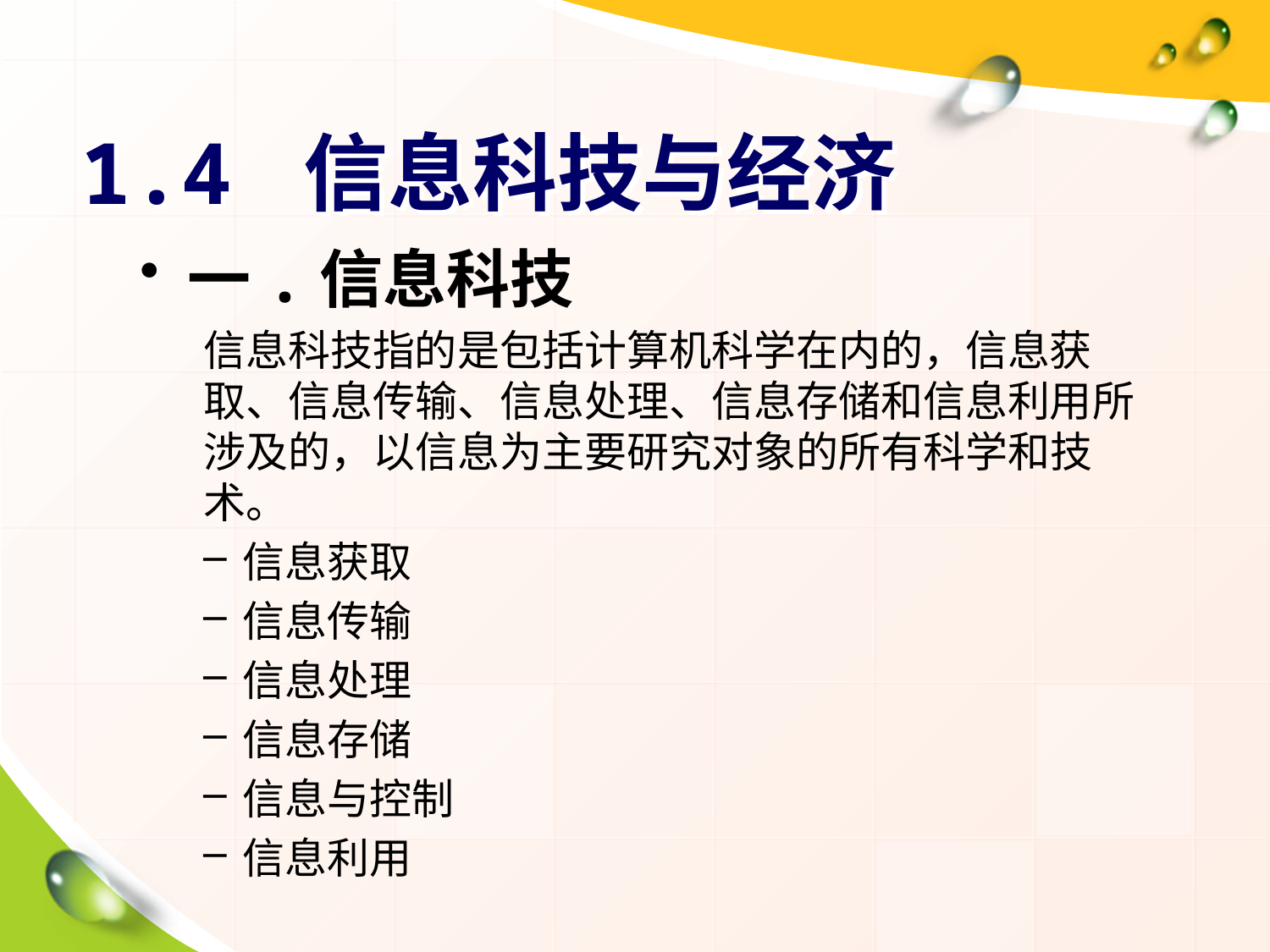

# 1.4 信息科技与经济
一.信息科技
信息科技指的是包括计算机科学在内的，信息获取、信息传输、信息处理、信息存储和信息利用所涉及的，以信息为主要研究对象的所有科学和技术。
信息获取
信息传输
信息处理
信息存储
信息与控制
信息利用